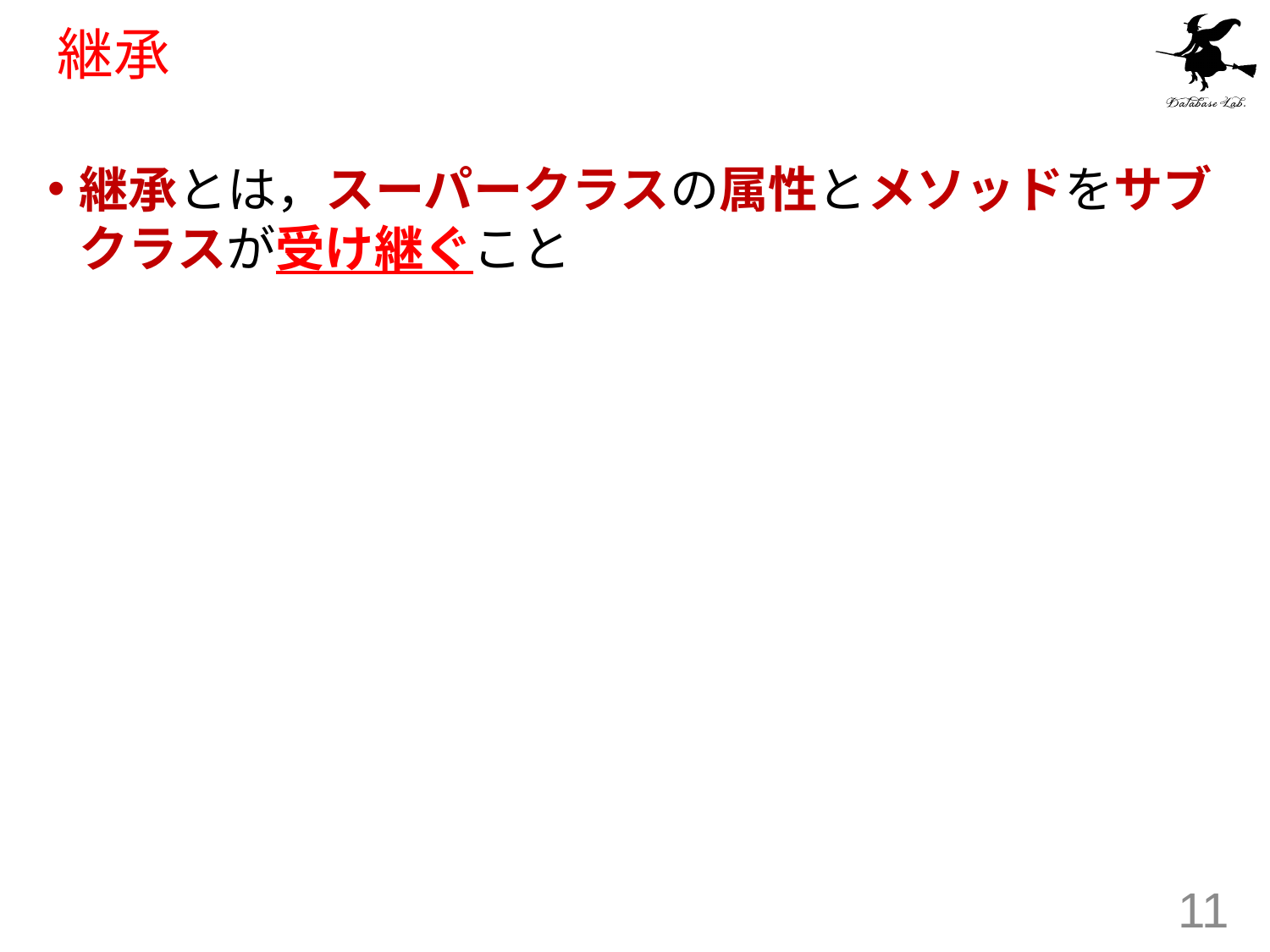

# 継承
継承とは，スーパークラスの属性とメソッドをサブクラスが受け継ぐこと

11